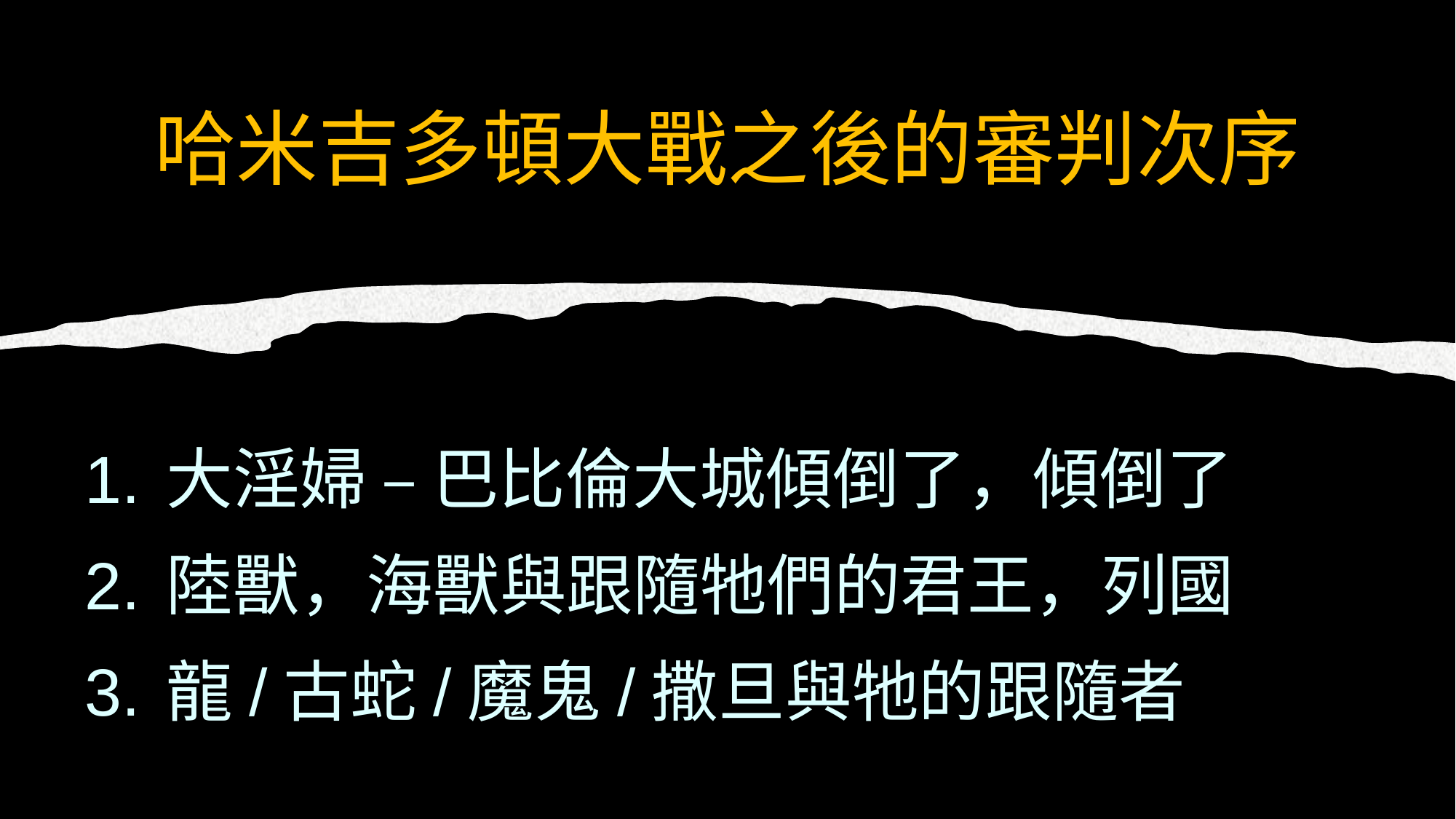

# 哈米吉多頓大戰之後的審判次序

大淫婦 – 巴比倫大城傾倒了，傾倒了
陸獸，海獸與跟隨牠們的君王，列國
龍/古蛇/魔鬼/撒旦與牠的跟隨者